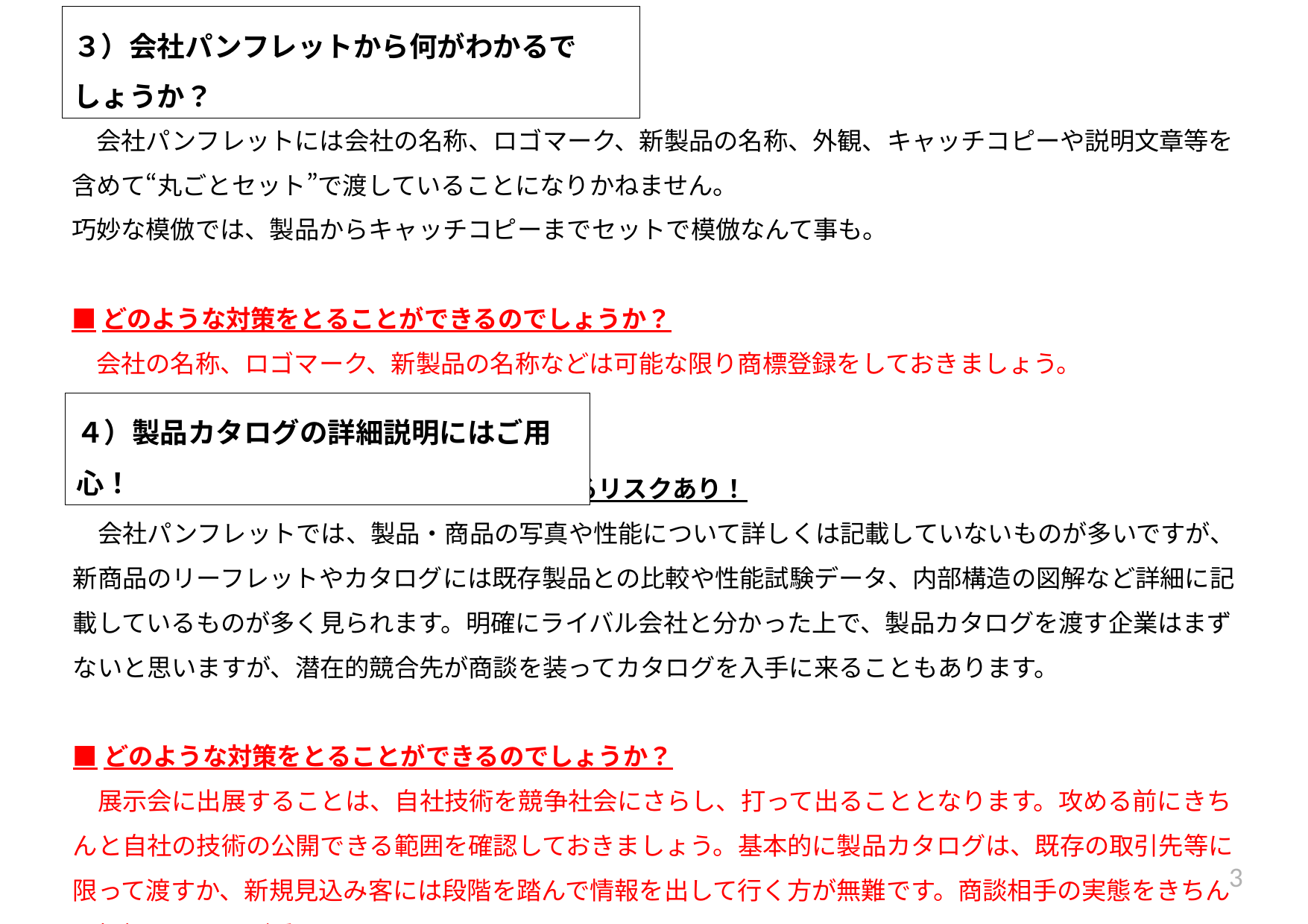

３）会社パンフレットから何がわかるでしょうか？
■丸ごと模倣が起こるリスク！
　会社パンフレットには会社の名称、ロゴマーク、新製品の名称、外観、キャッチコピーや説明文章等を含めて“丸ごとセット”で渡していることになりかねません。
巧妙な模倣では、製品からキャッチコピーまでセットで模倣なんて事も。

■どのような対策をとることができるのでしょうか？
　会社の名称、ロゴマーク、新製品の名称などは可能な限り商標登録をしておきましょう。
４）製品カタログの詳細説明にはご用心！
■外観からはわからない技術情報を渡しているリスクあり！
　会社パンフレットでは、製品・商品の写真や性能について詳しくは記載していないものが多いですが、新商品のリーフレットやカタログには既存製品との比較や性能試験データ、内部構造の図解など詳細に記載しているものが多く見られます。明確にライバル会社と分かった上で、製品カタログを渡す企業はまずないと思いますが、潜在的競合先が商談を装ってカタログを入手に来ることもあります。

■どのような対策をとることができるのでしょうか？
　展示会に出展することは、自社技術を競争社会にさらし、打って出ることとなります。攻める前にきちんと自社の技術の公開できる範囲を確認しておきましょう。基本的に製品カタログは、既存の取引先等に限って渡すか、新規見込み客には段階を踏んで情報を出して行く方が無難です。商談相手の実態をきちんと把握することが重要でしょう。
3